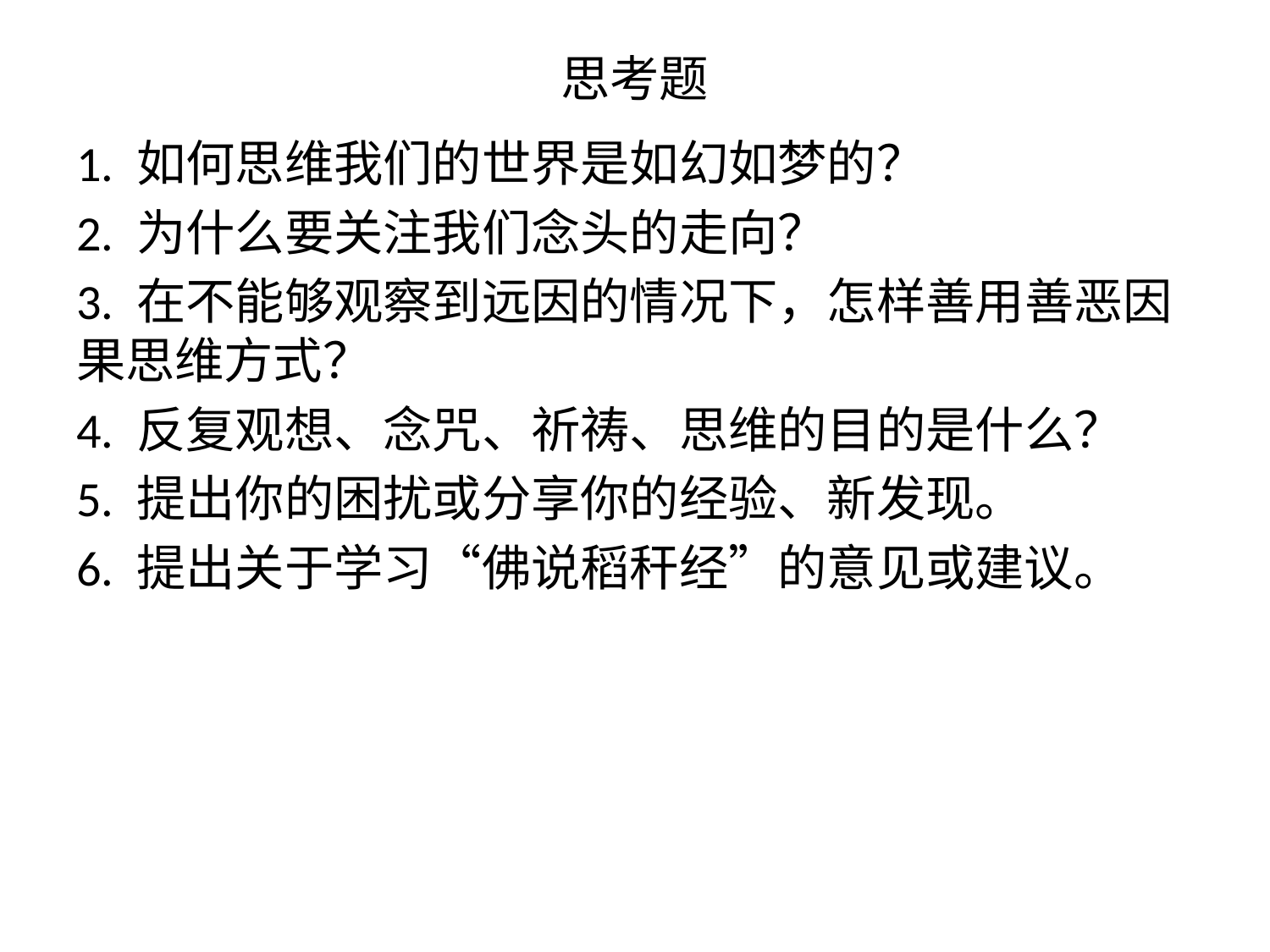

# 思考题
1. 如何思维我们的世界是如幻如梦的？
2. 为什么要关注我们念头的走向？
3. 在不能够观察到远因的情况下，怎样善用善恶因果思维方式？
4. 反复观想、念咒、祈祷、思维的目的是什么？
5. 提出你的困扰或分享你的经验、新发现。
6. 提出关于学习“佛说稻秆经”的意见或建议。